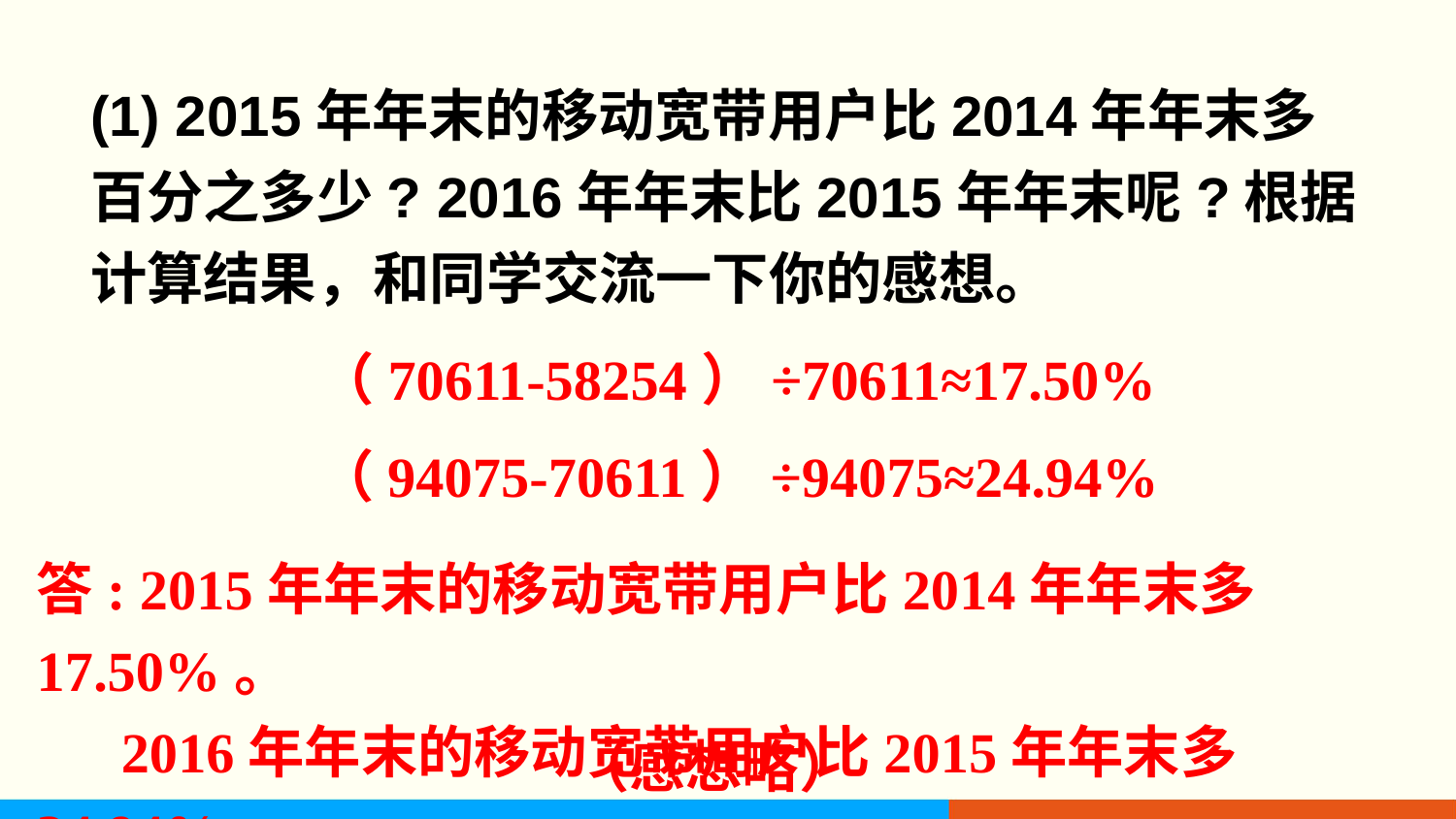

(1) 2015年年末的移动宽带用户比2014年年末多百分之多少? 2016年年末比2015年年末呢?根据计算结果，和同学交流一下你的感想。
（70611-58254）÷70611≈17.50%
（94075-70611）÷94075≈24.94%
答: 2015年年末的移动宽带用户比2014年年末多17.50%。
      2016年年末的移动宽带用户比2015年年末多24.94%。
（感想略）